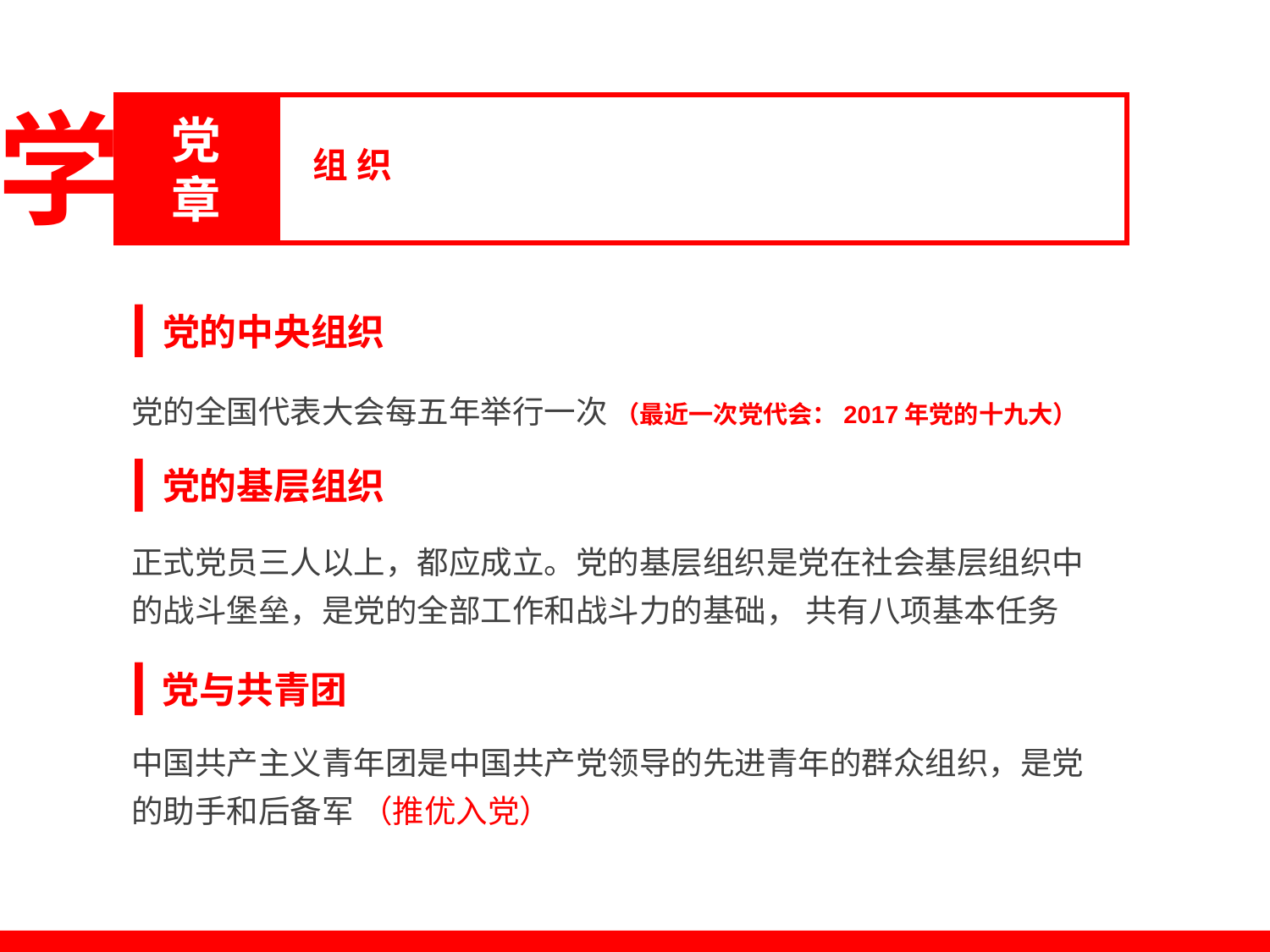

学

党章
组 织
党的中央组织

党的全国代表大会每五年举行一次 （最近一次党代会：2017年党的十九大）
党的基层组织

正式党员三人以上，都应成立。党的基层组织是党在社会基层组织中的战斗堡垒，是党的全部工作和战斗力的基础， 共有八项基本任务
党与共青团

中国共产主义青年团是中国共产党领导的先进青年的群众组织，是党的助手和后备军 （推优入党）